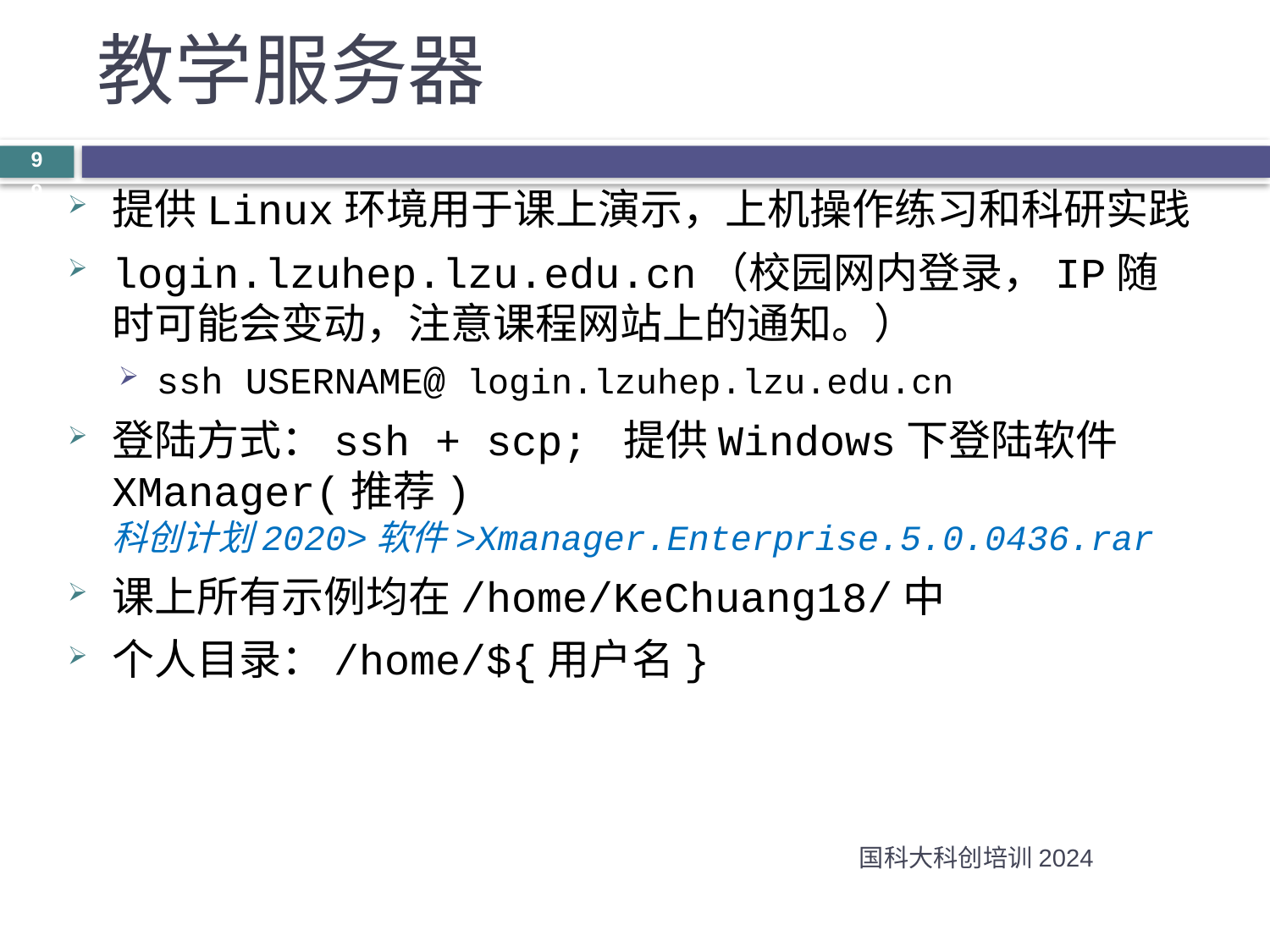

# 教学服务器
9
提供Linux环境用于课上演示，上机操作练习和科研实践
login.lzuhep.lzu.edu.cn（校园网内登录，IP随时可能会变动，注意课程网站上的通知。）
ssh USERNAME@ login.lzuhep.lzu.edu.cn
登陆方式：ssh + scp; 提供Windows下登陆软件 XManager(推荐)
科创计划2020>软件>Xmanager.Enterprise.5.0.0436.rar
课上所有示例均在/home/KeChuang18/中
个人目录：/home/${用户名}
9
国科大科创培训2024